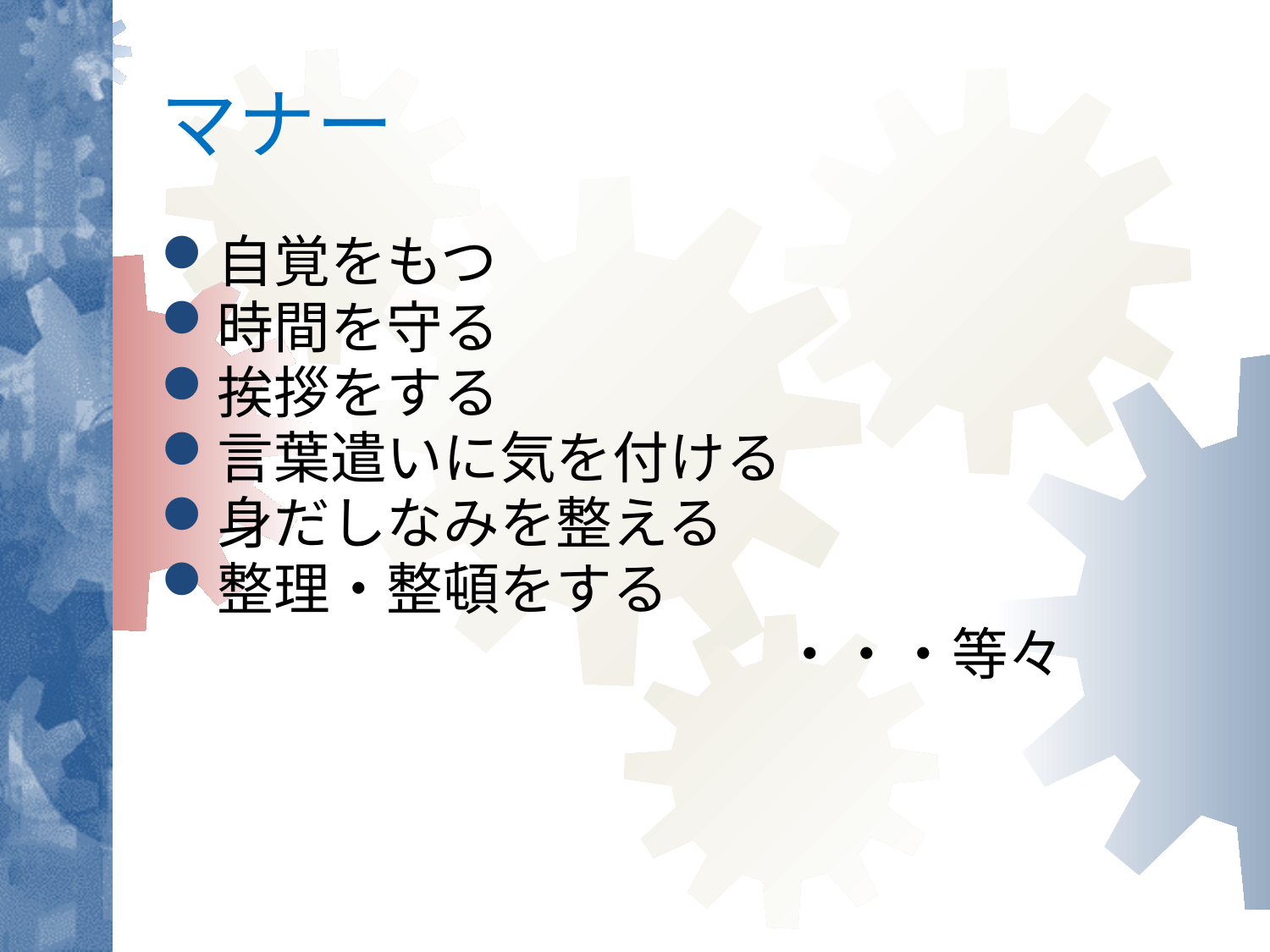

# マナー
自覚をもつ
時間を守る
挨拶をする
言葉遣いに気を付ける
身だしなみを整える
整理・整頓をする
　　　　　　　　　　　・・・等々